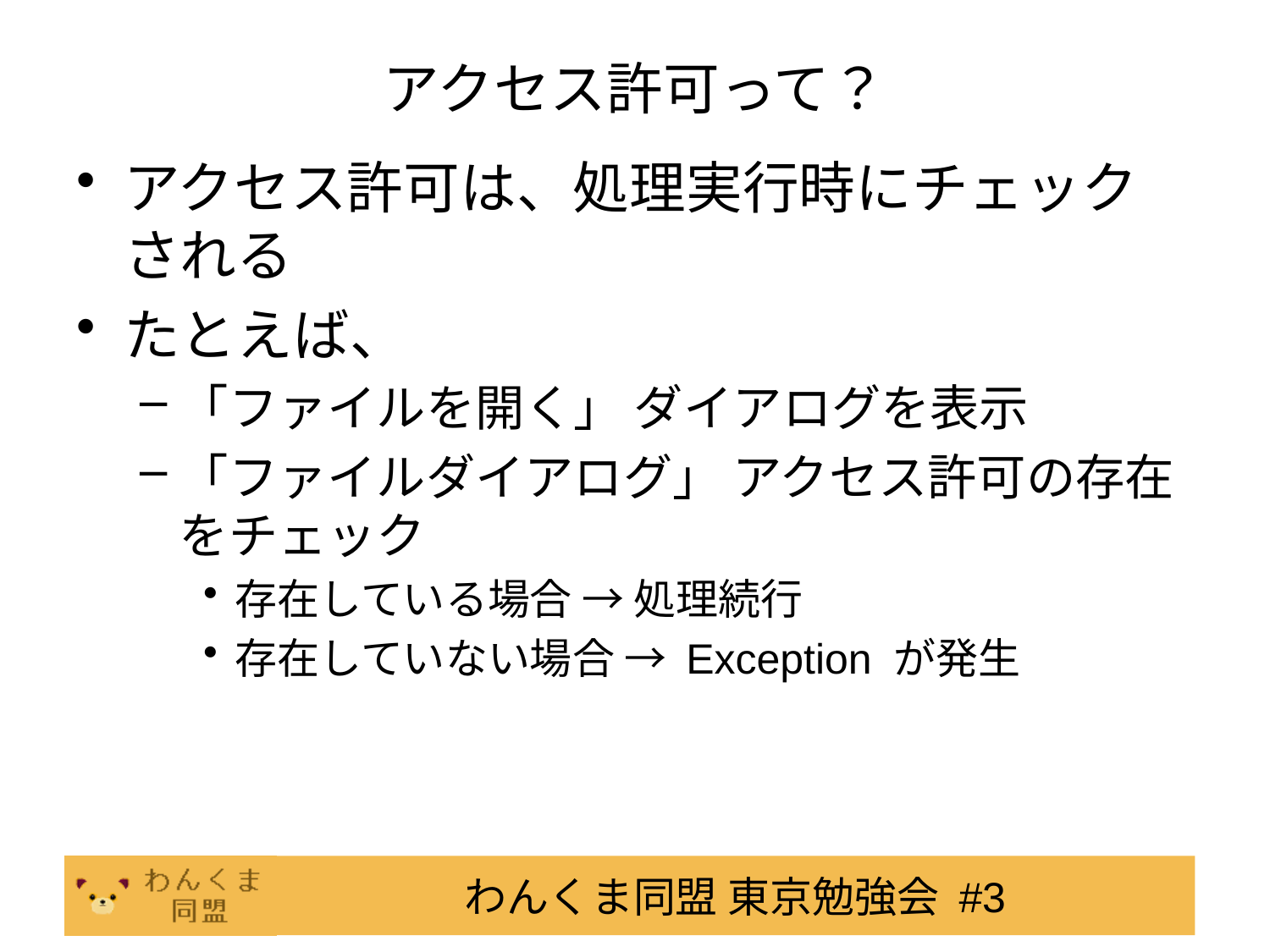

# アクセス許可って？
アクセス許可は、処理実行時にチェックされる
たとえば、
「ファイルを開く」 ダイアログを表示
「ファイルダイアログ」 アクセス許可の存在をチェック
存在している場合 → 処理続行
存在していない場合 → Exception が発生